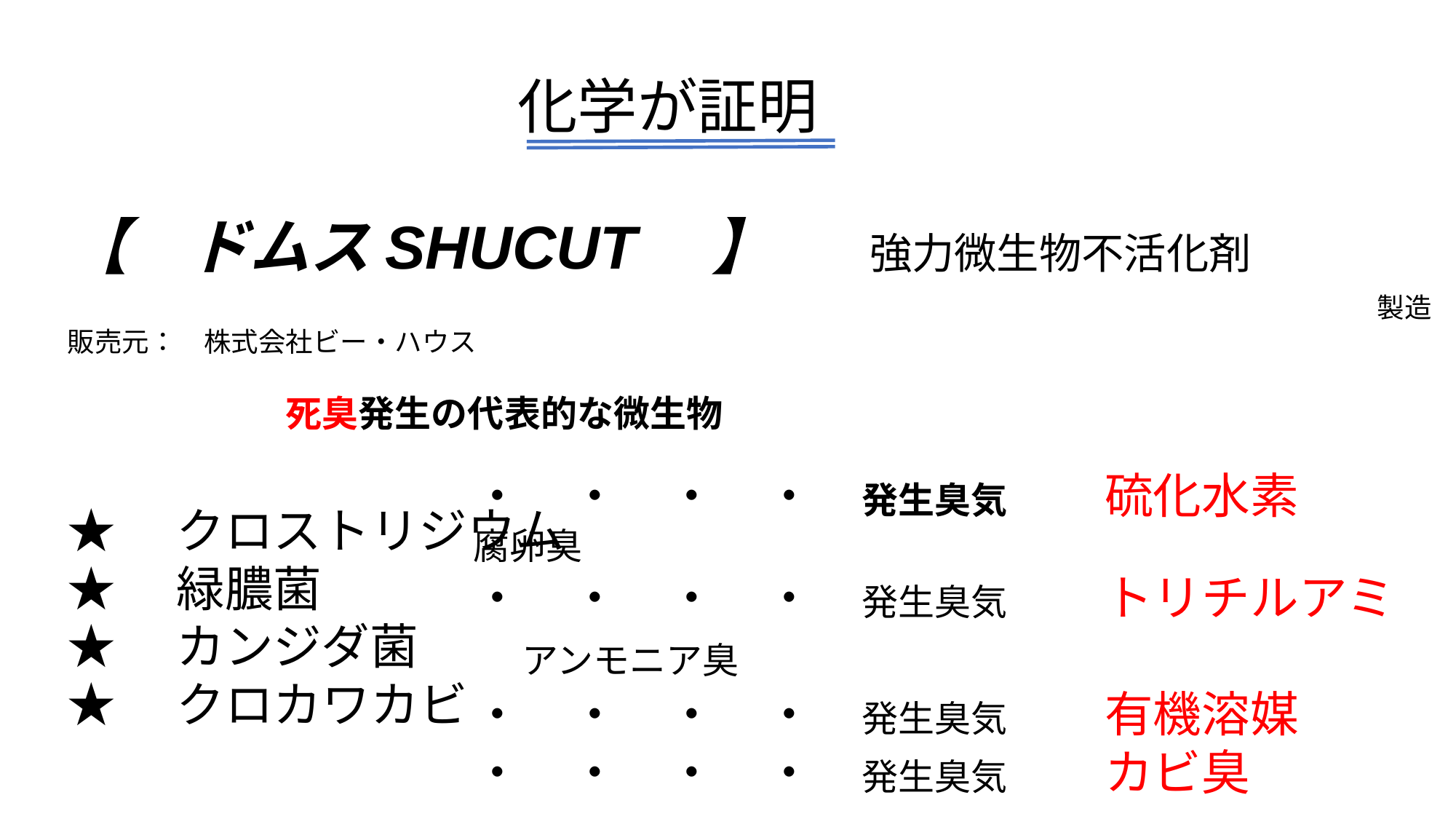

# 化学が証明　　​
【　ドムスSHUCUT　】　　強力微生物不活化剤
　　　　　　　　　　　　　　　　　　　　　　　　　　　　　　　　　　　　製造販売元：　株式会社ビー・ハウス

　　　　　　　　死臭発生の代表的な微生物

★　クロストリジウム
★　緑膿菌
★　カンジダ菌
★　クロカワカビ

・　・　・　・　発生臭気　　硫化水素　　腐卵臭
・　・　・　・　発生臭気　　トリチルアミ　アンモニア臭
・　・　・　・　発生臭気　　有機溶媒
・　・　・　・　発生臭気　　カビ臭